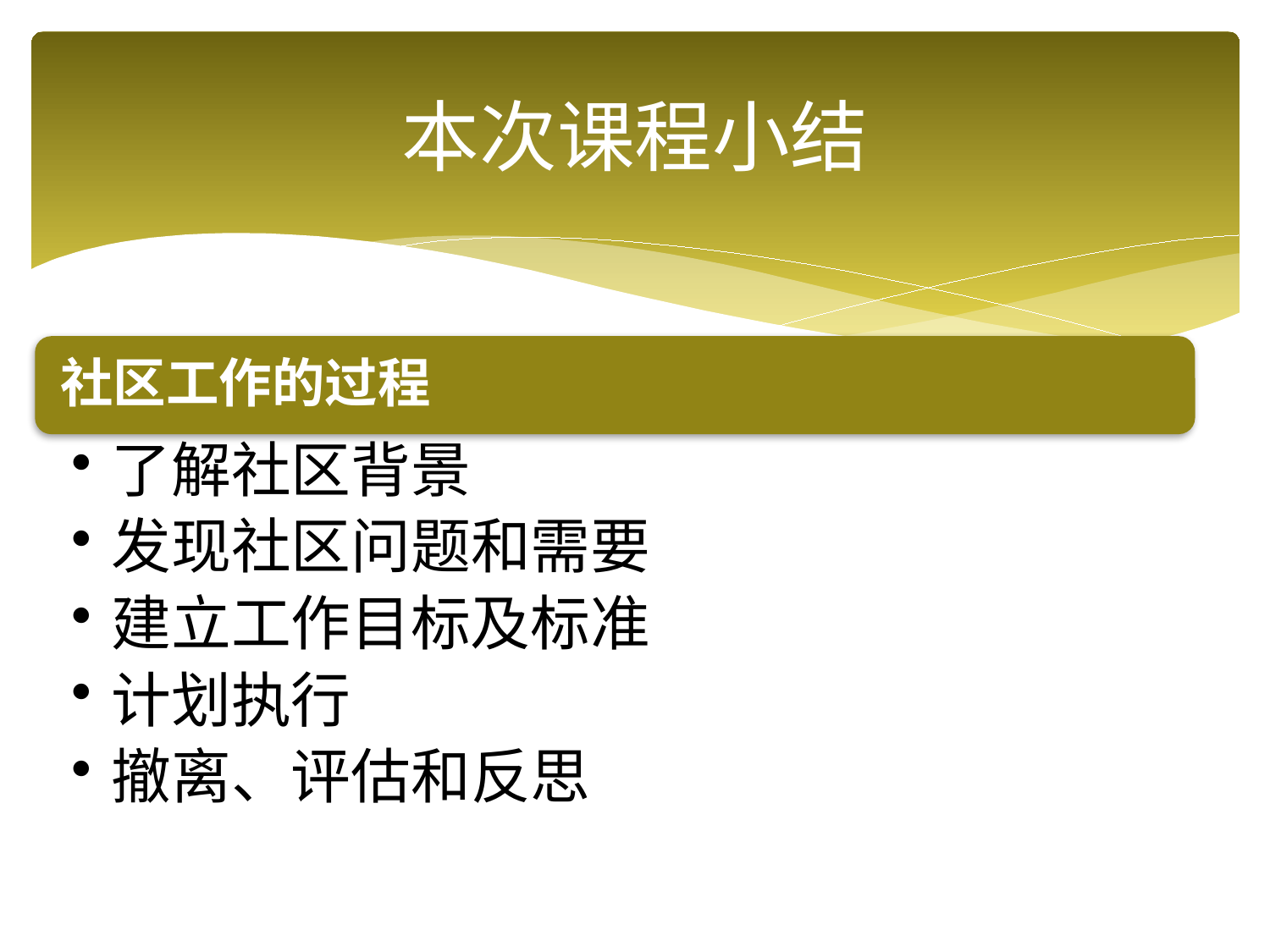

# 本次课程小结
社区工作的过程
了解社区背景
发现社区问题和需要
建立工作目标及标准
计划执行
撤离、评估和反思